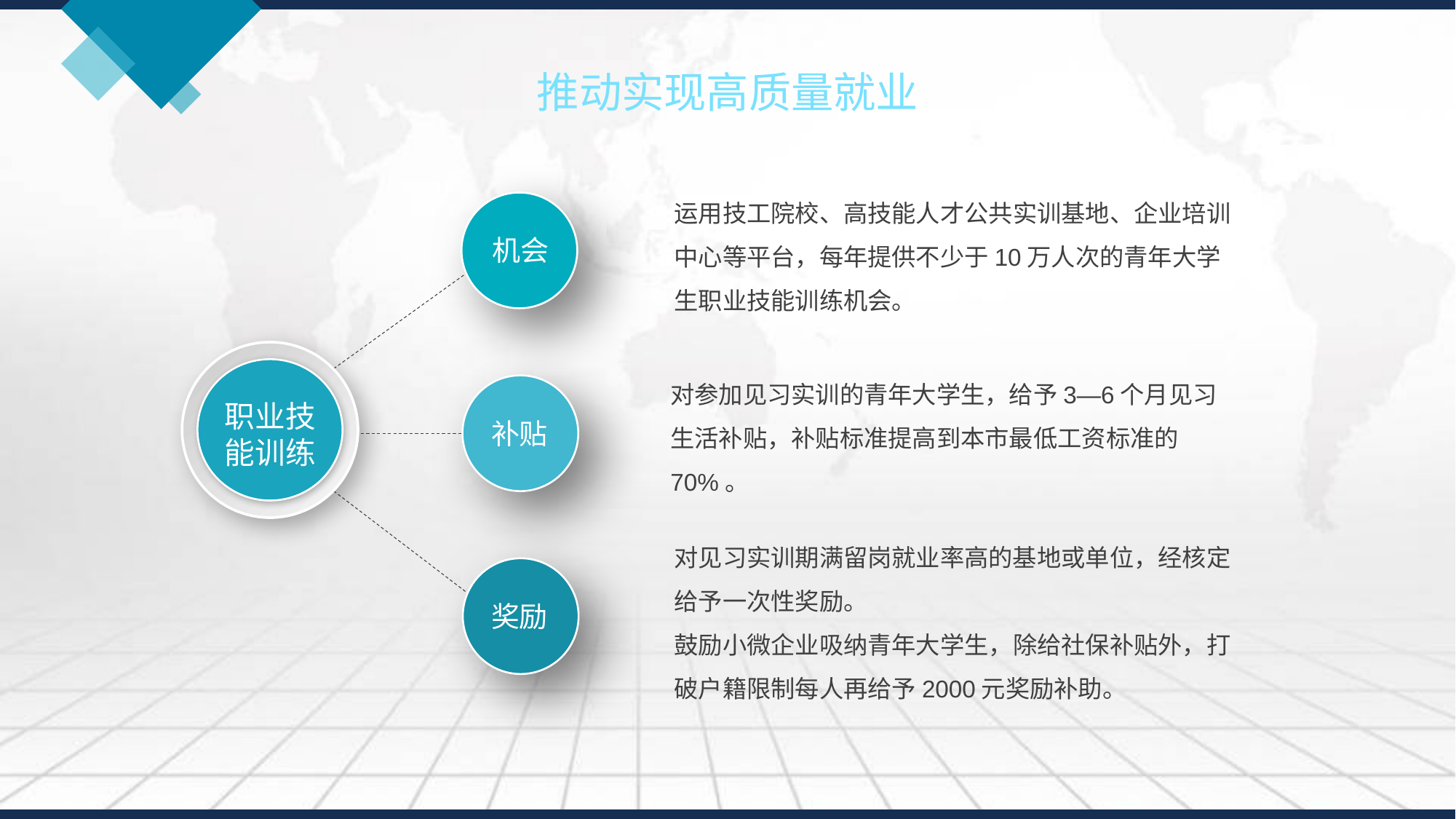

推动实现高质量就业
运用技工院校、高技能人才公共实训基地、企业培训中心等平台，每年提供不少于10万人次的青年大学生职业技能训练机会。

机会

职业技能训练
对参加见习实训的青年大学生，给予3—6个月见习生活补贴，补贴标准提高到本市最低工资标准的70%。

补贴
对见习实训期满留岗就业率高的基地或单位，经核定给予一次性奖励。
鼓励小微企业吸纳青年大学生，除给社保补贴外，打破户籍限制每人再给予2000元奖励补助。

奖励